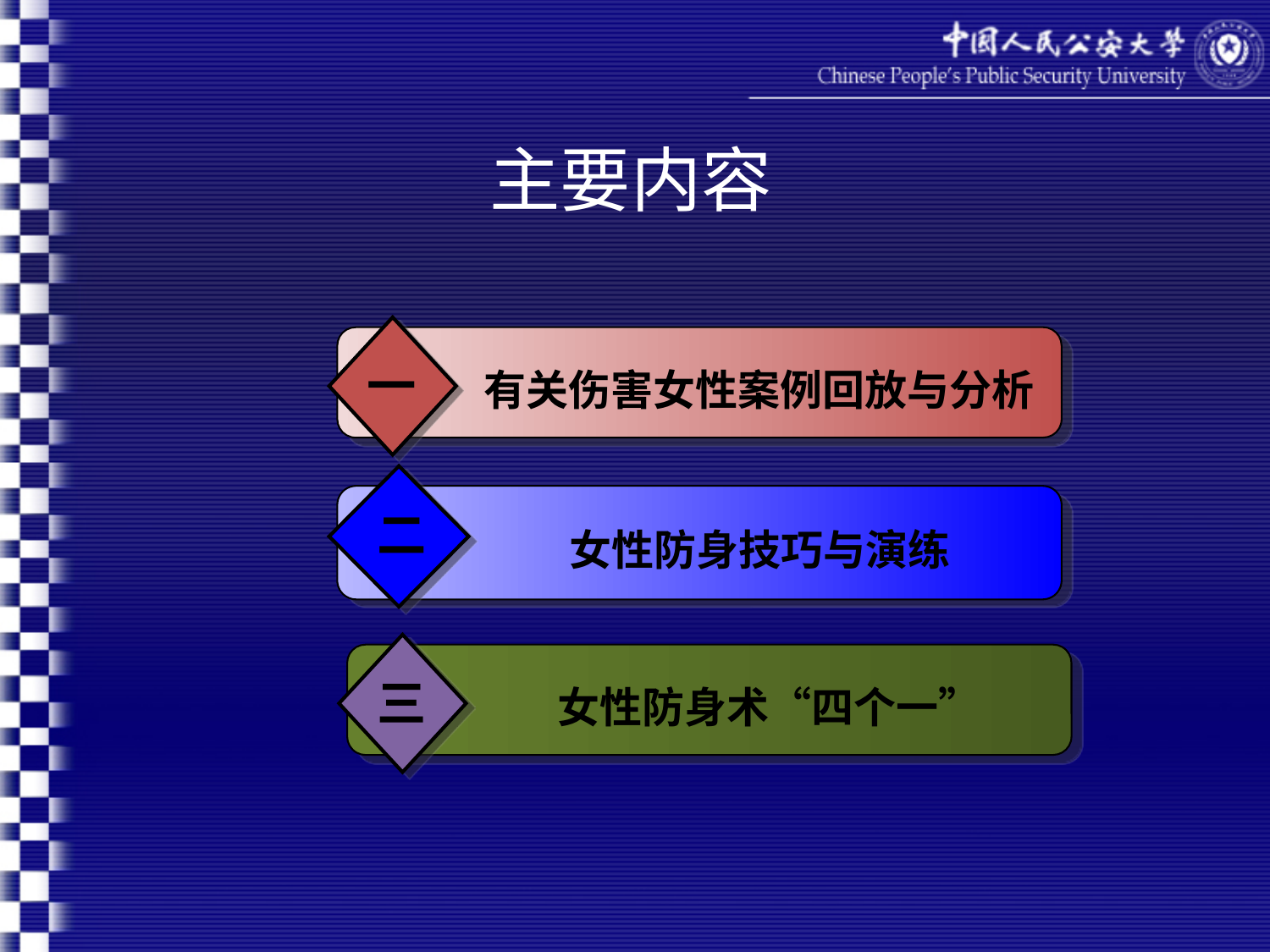

# 主要内容
        一

有关伤害女性案例回放与分析
        二

 女性防身技巧与演练

        三

女性防身术“四个一”